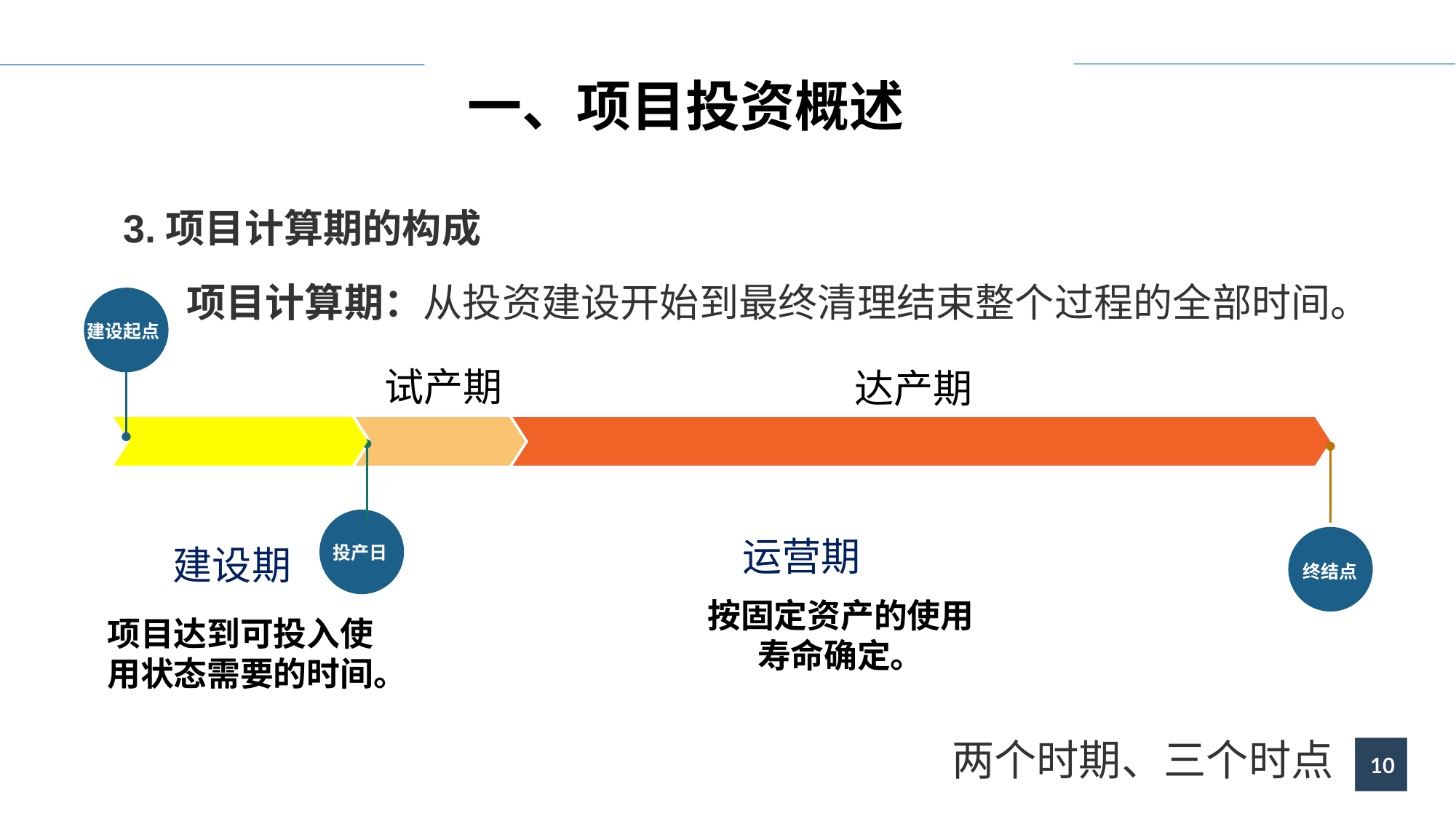

一、项目投资概述

3.项目计算期的构成
      项目计算期：从投资建设开始到最终清理结束整个过程的全部时间。

建设起点
试产期
达产期

运营期

建设期
投产日
终结点
按固定资产的使用寿命确定。
项目达到可投入使用状态需要的时间。
两个时期、三个时点
10